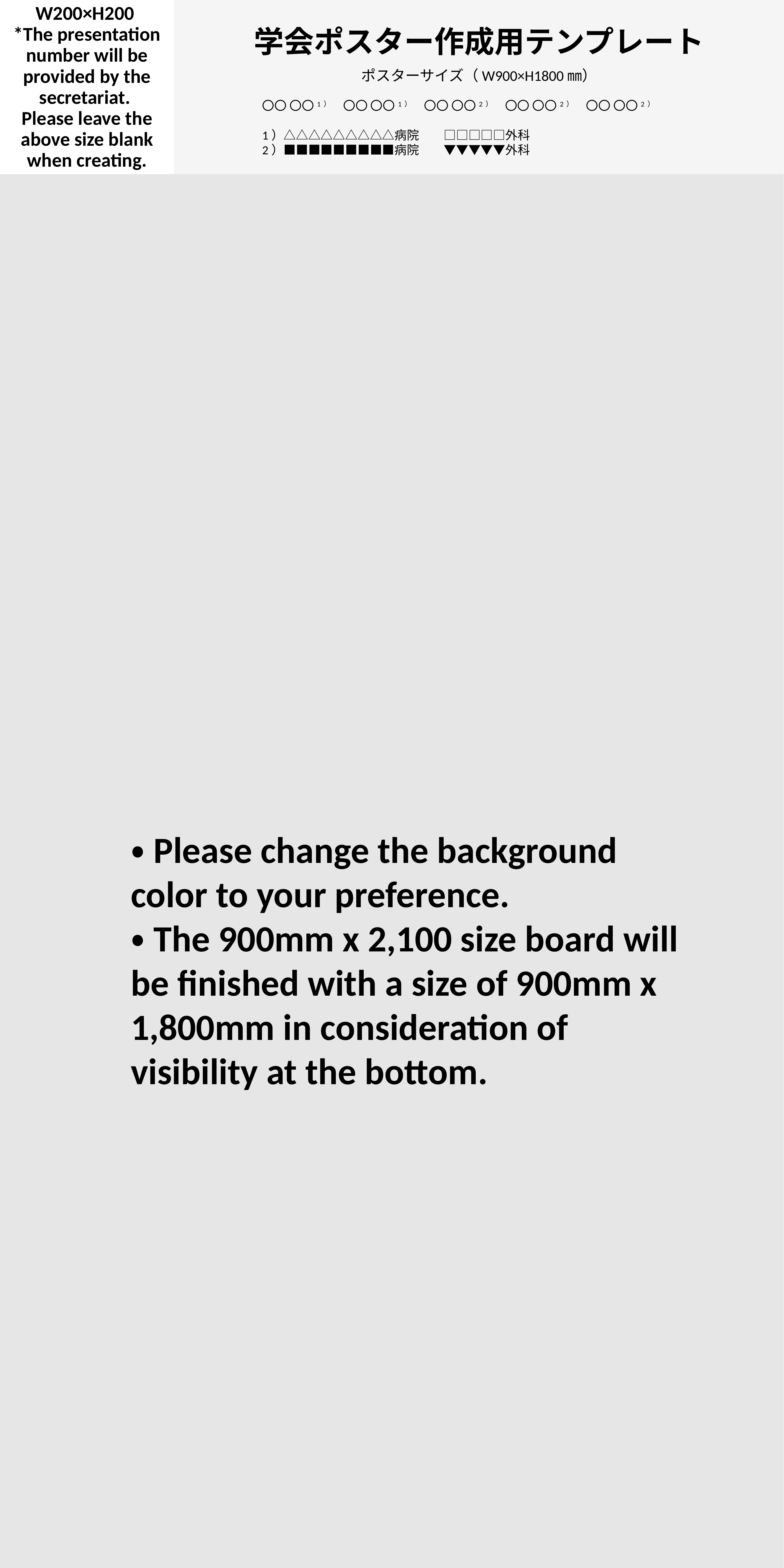

# W200×H200 *The presentation number will be provided by the secretariat. Please leave the above size blank when creating.
学会ポスター作成用テンプレート
ポスターサイズ（W900×H1800㎜）
〇〇 〇〇1）　〇〇 〇〇1）　〇〇 〇〇2）　〇〇 〇〇2）　〇〇 〇〇2）

1）△△△△△△△△△病院　　□□□□□外科
2）■■■■■■■■■病院　　▼▼▼▼▼外科

・Please change the background color to your preference.
・The 900mm x 2,100 size board will be finished with a size of 900mm x 1,800mm in consideration of visibility at the bottom.